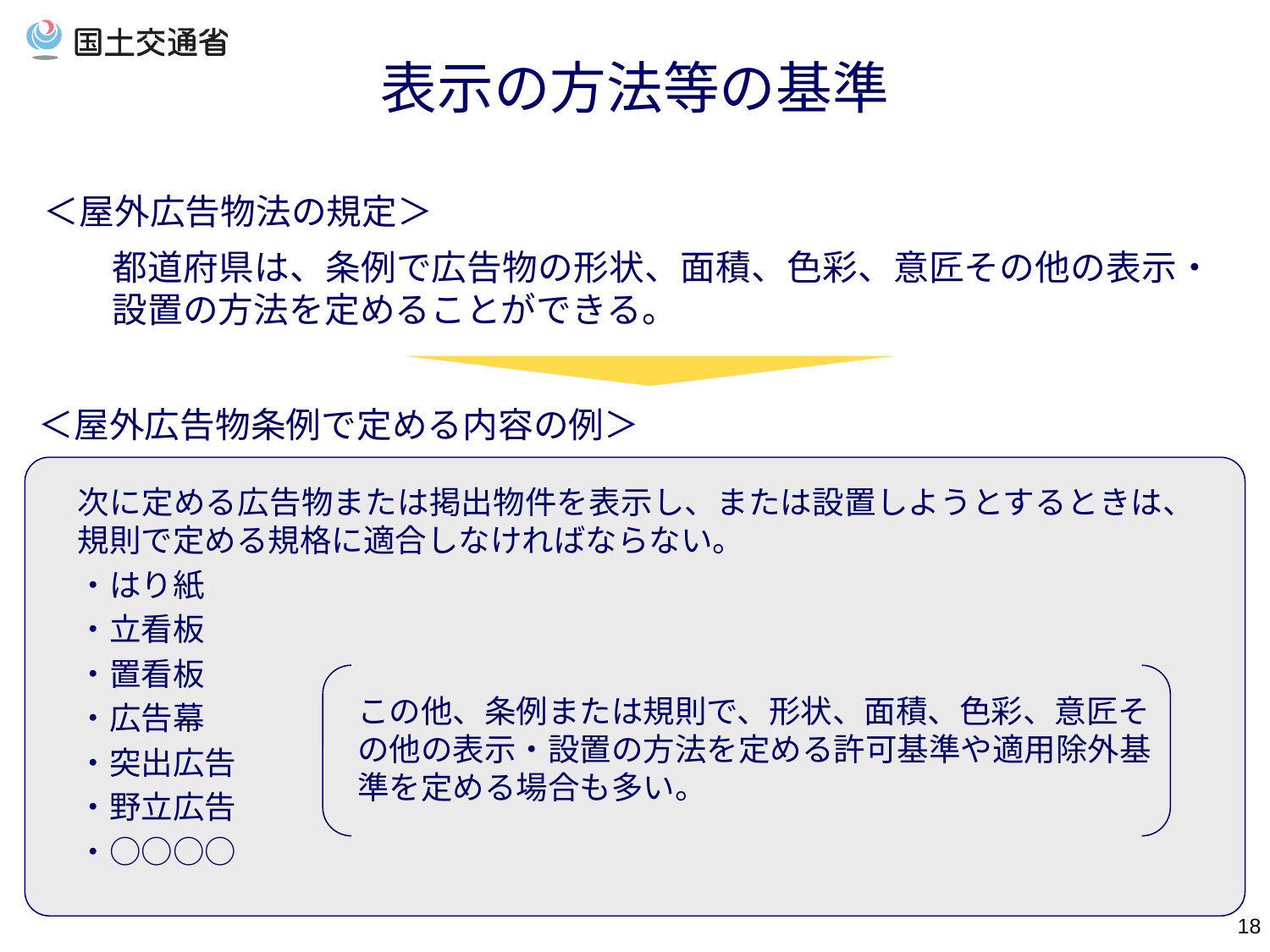

表示の方法等の基準
＜屋外広告物法の規定＞
都道府県は、条例で広告物の形状、面積、色彩、意匠その他の表示・設置の方法を定めることができる。

＜屋外広告物条例で定める内容の例＞

次に定める広告物または掲出物件を表示し、または設置しようとするときは、規則で定める規格に適合しなければならない。
・はり紙
・立看板
・置看板
・広告幕
・突出広告
・野立広告
・○○○○

この他、条例または規則で、形状、面積、色彩、意匠その他の表示・設置の方法を定める許可基準や適用除外基準を定める場合も多い。
18